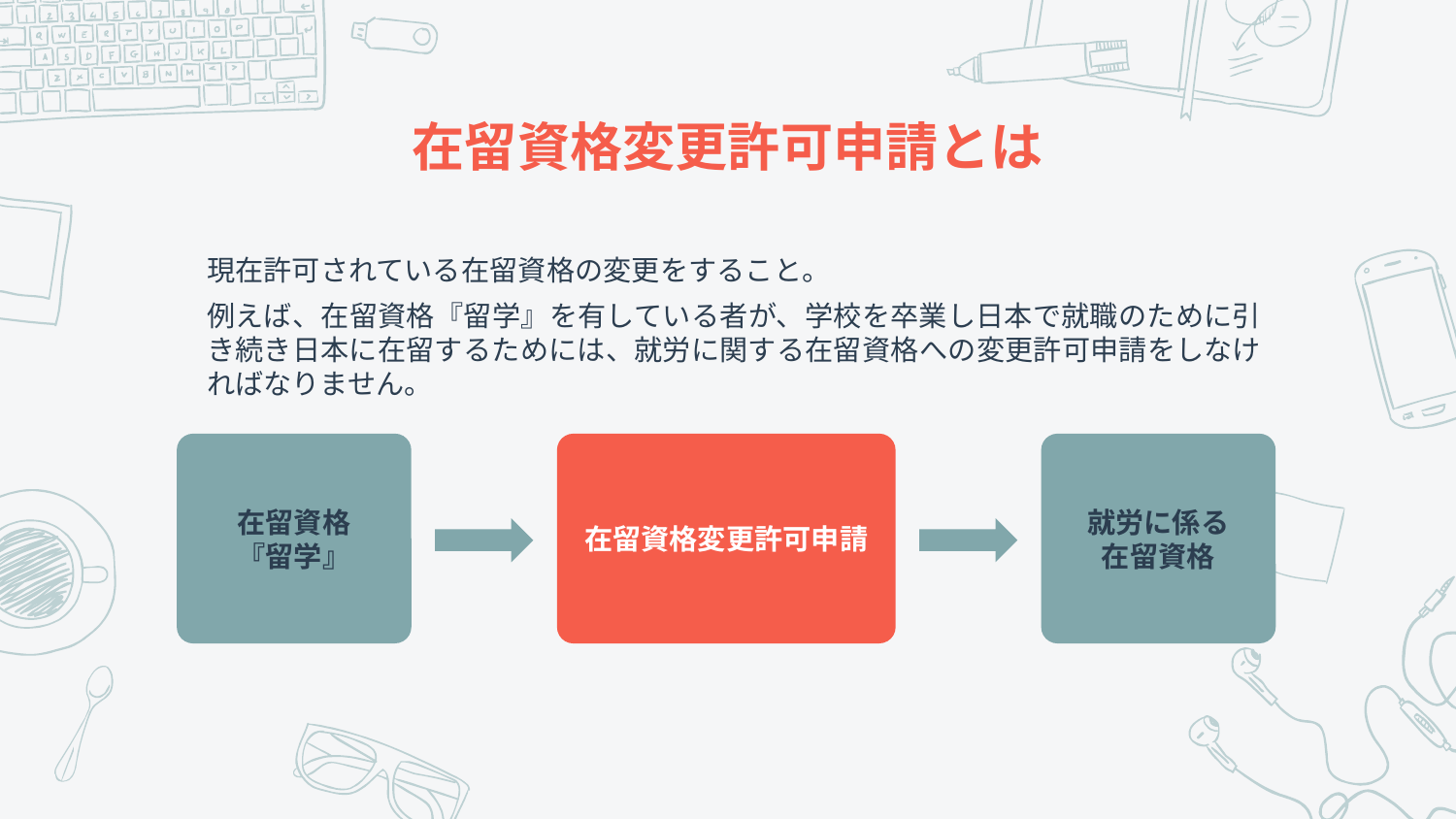

# 在留資格変更許可申請とは

現在許可されている在留資格の変更をすること。
例えば、在留資格『留学』を有している者が、学校を卒業し日本で就職のために引き続き日本に在留するためには、就労に関する在留資格への変更許可申請をしなければなりません。
就労に係る
在留資格
在留資格変更許可申請
在留資格
『留学』